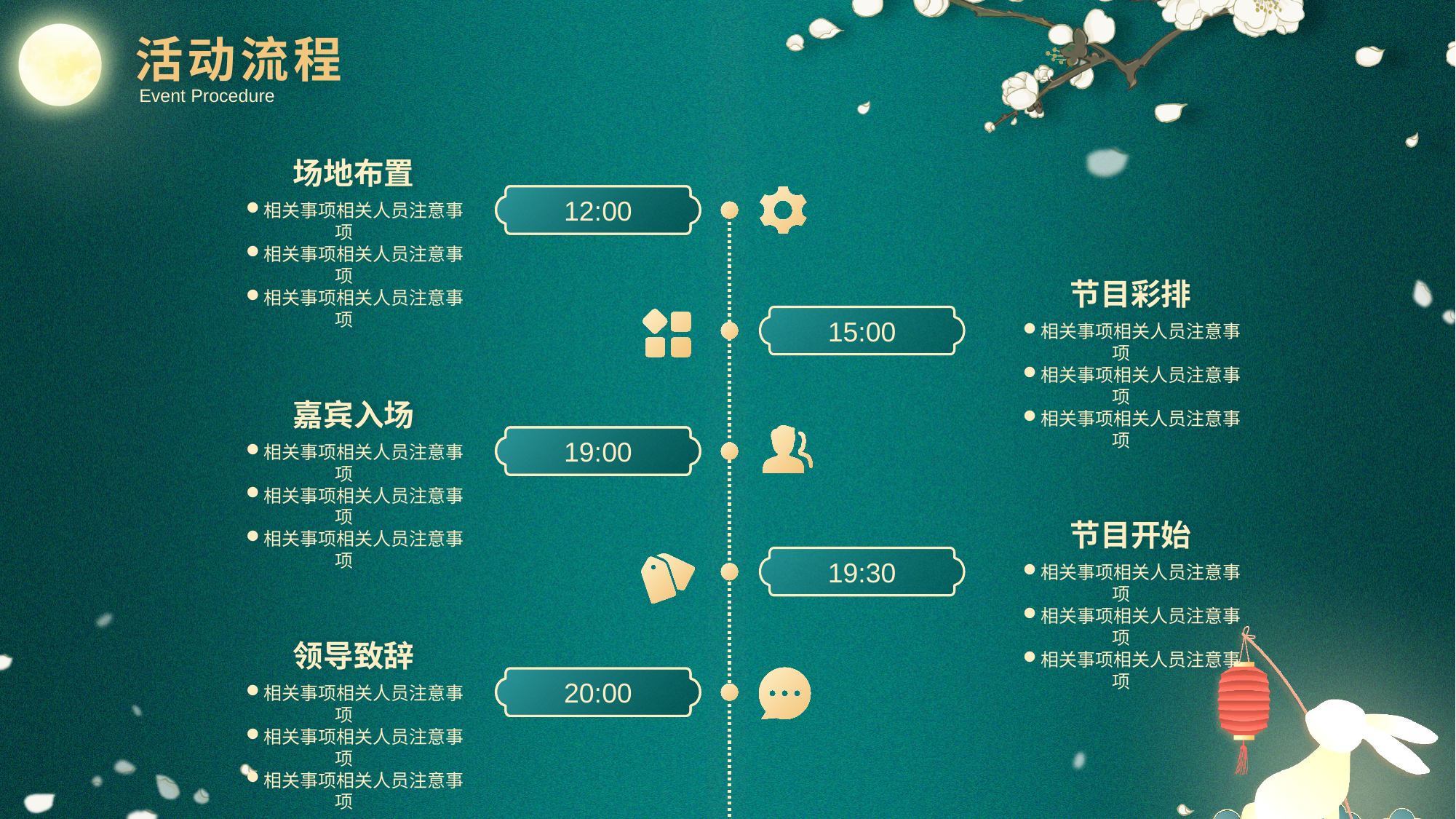

活动流程
Event Procedure
场地布置

12:00

相关事项相关人员注意事项
相关事项相关人员注意事项
相关事项相关人员注意事项

节目彩排
15:00

相关事项相关人员注意事项
相关事项相关人员注意事项
相关事项相关人员注意事项

嘉宾入场

19:00

相关事项相关人员注意事项
相关事项相关人员注意事项
相关事项相关人员注意事项

节目开始
19:30

相关事项相关人员注意事项
相关事项相关人员注意事项
相关事项相关人员注意事项

领导致辞

20:00
相关事项相关人员注意事项
相关事项相关人员注意事项
相关事项相关人员注意事项